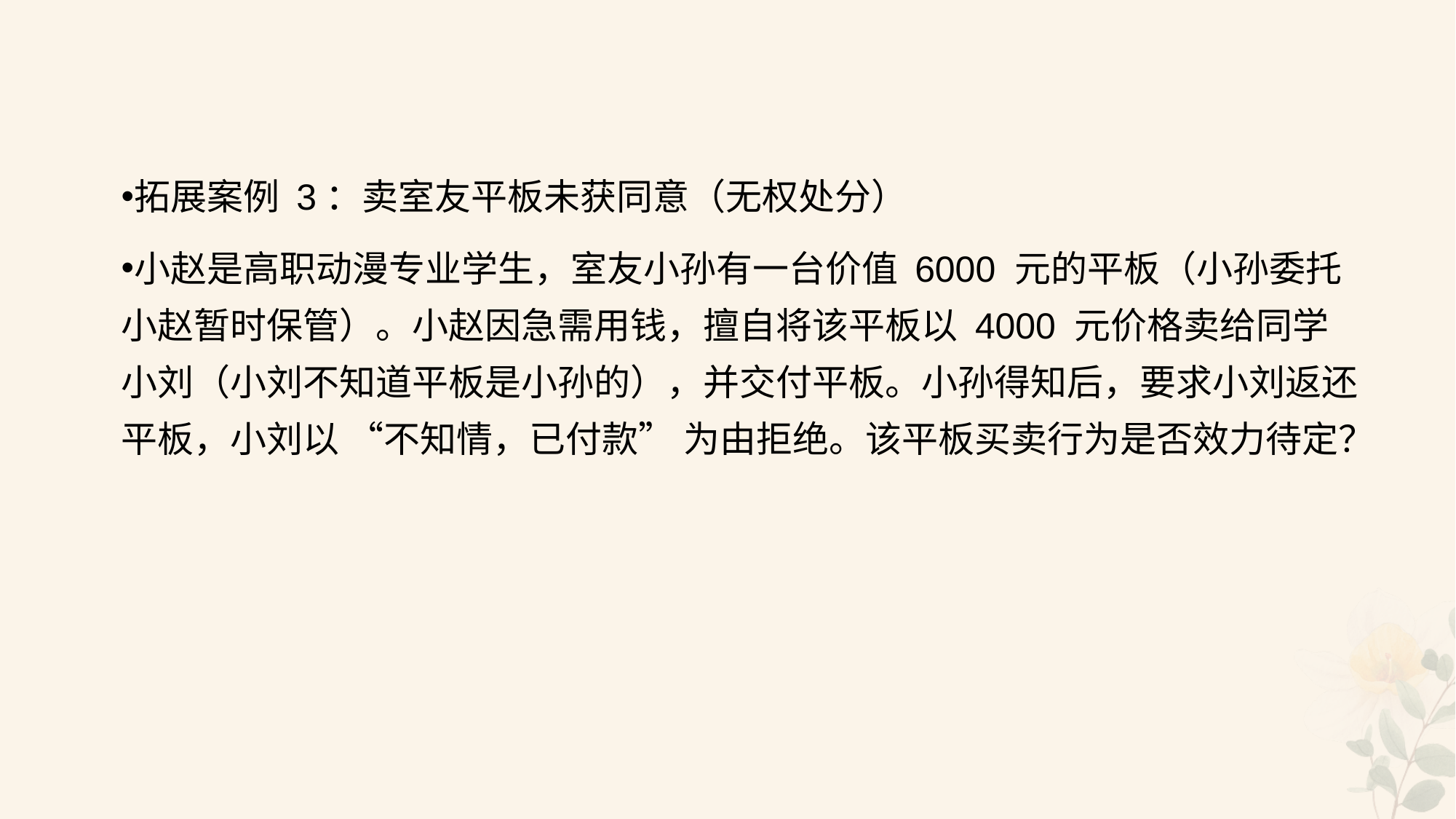

#
拓展案例 3：卖室友平板未获同意（无权处分）
小赵是高职动漫专业学生，室友小孙有一台价值 6000 元的平板（小孙委托小赵暂时保管）。小赵因急需用钱，擅自将该平板以 4000 元价格卖给同学小刘（小刘不知道平板是小孙的），并交付平板。小孙得知后，要求小刘返还平板，小刘以 “不知情，已付款” 为由拒绝。该平板买卖行为是否效力待定？